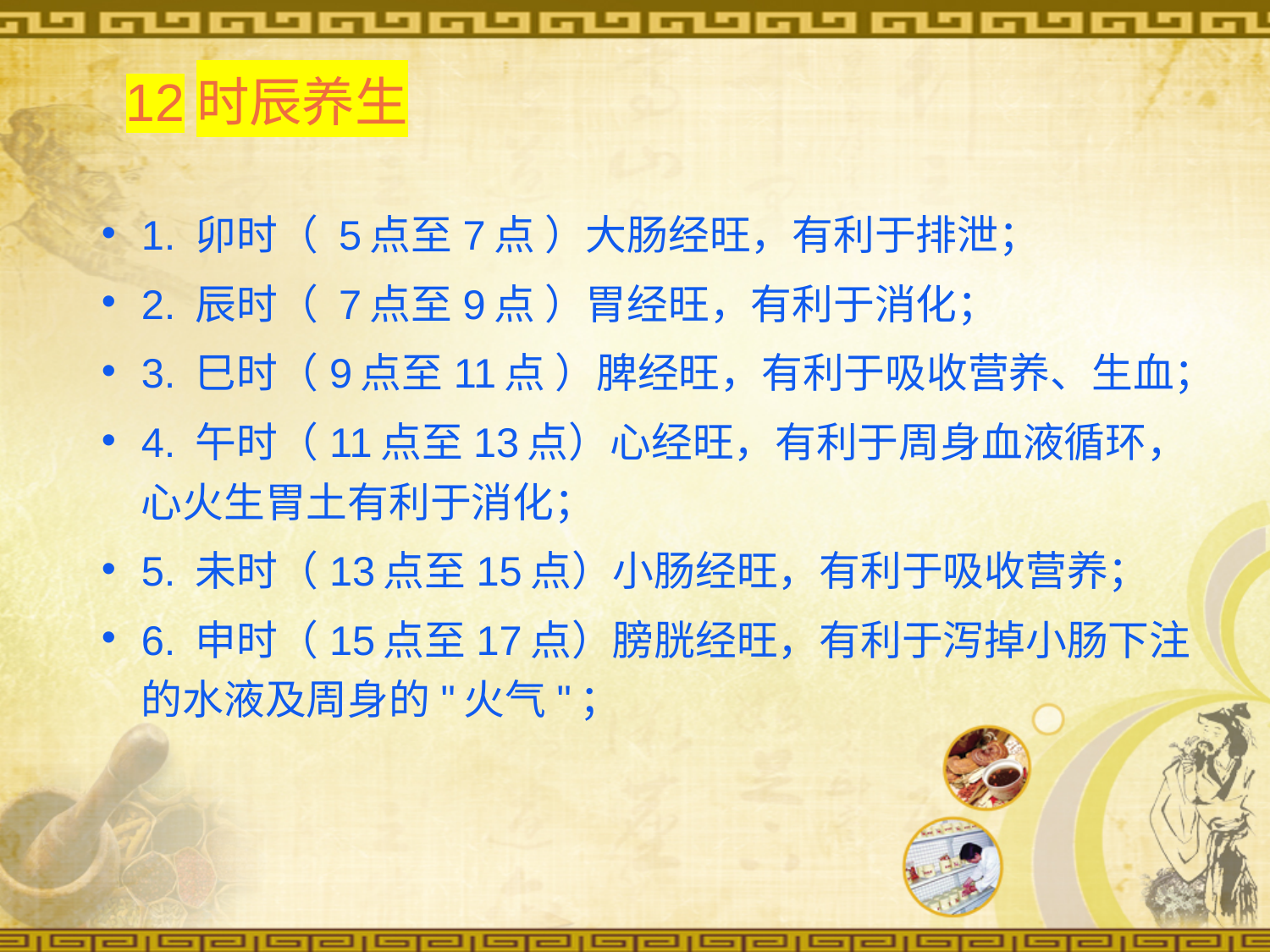

12时辰养生
1. 卯时（ 5点至7点 ）大肠经旺，有利于排泄；
2. 辰时（ 7点至9点 ）胃经旺，有利于消化；
3. 巳时（9点至11点 ）脾经旺，有利于吸收营养、生血；
4. 午时（11点至13点）心经旺，有利于周身血液循环，心火生胃土有利于消化；
5. 未时（13点至15点）小肠经旺，有利于吸收营养；
6. 申时（15点至17点）膀胱经旺，有利于泻掉小肠下注的水液及周身的"火气"；